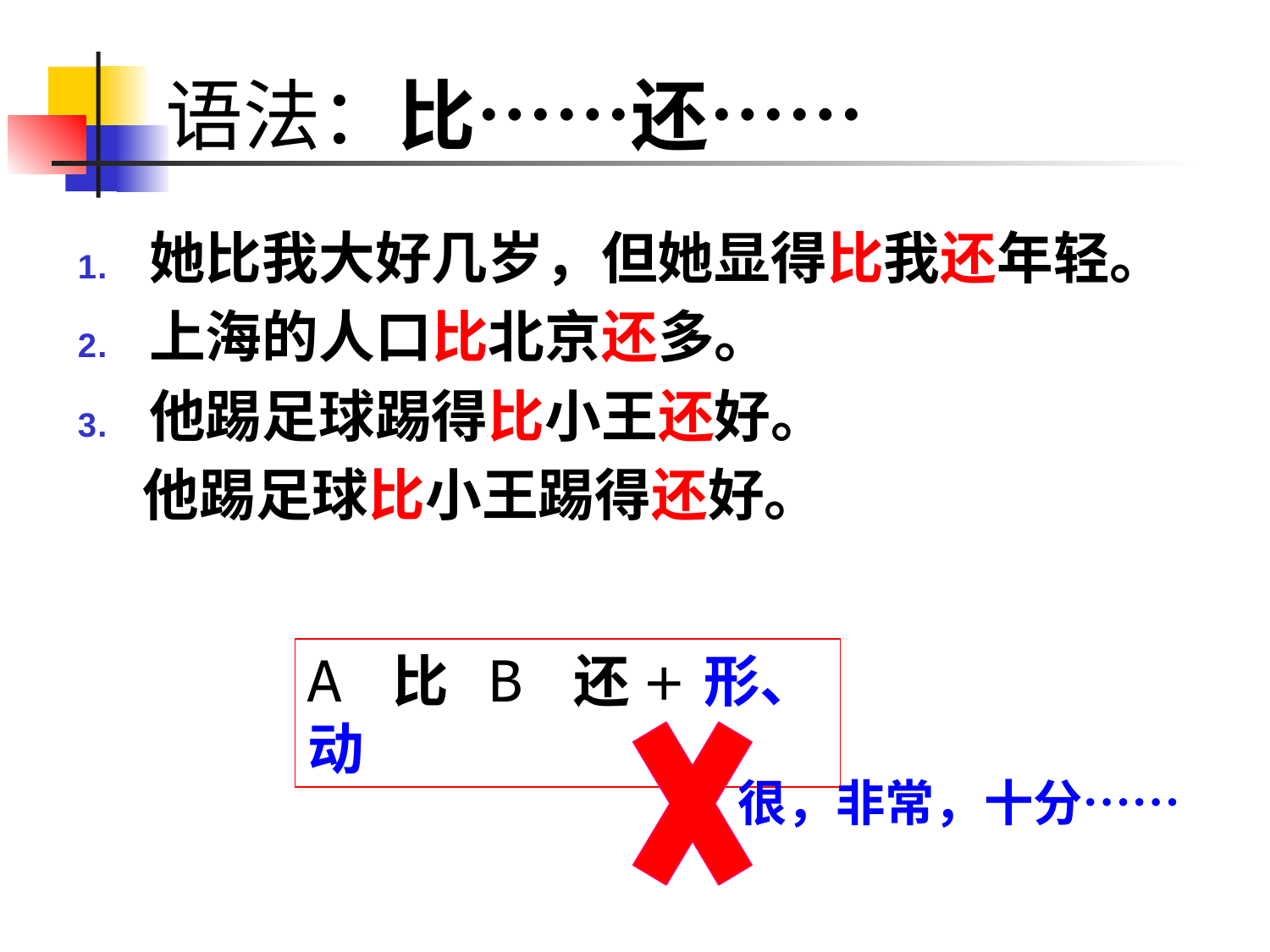

# 语法：比……还……
她比我大好几岁，但她显得比我还年轻。
上海的人口比北京还多。
他踢足球踢得比小王还好。
    他踢足球比小王踢得还好。
A  比  B  还+形、动

很，非常，十分……